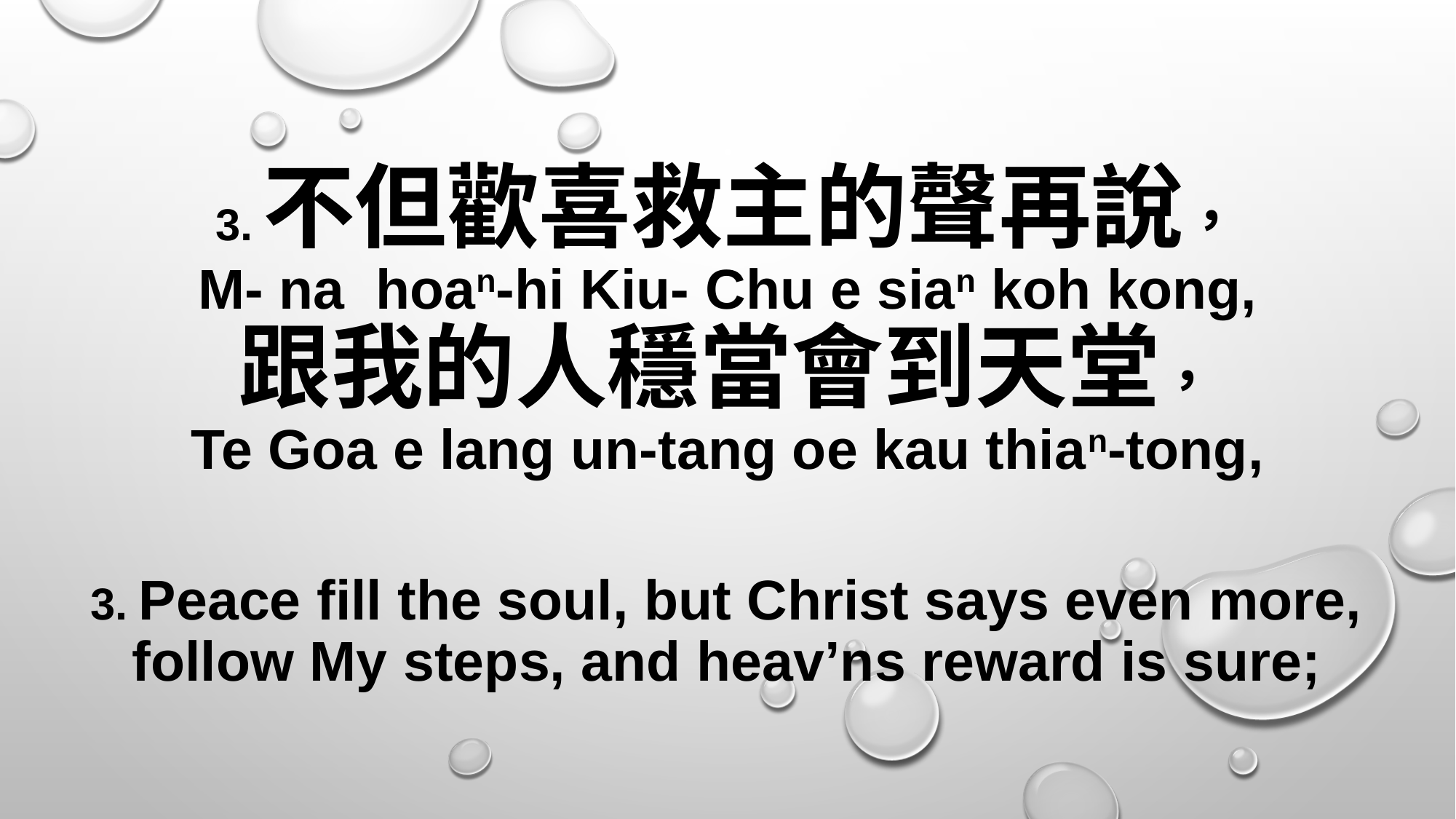

# 3.不但歡喜救主的聲再說， M- na  hoan-hi Kiu- Chu e sian koh kong, 跟我的人穩當會到天堂， Te Goa e lang un-tang oe kau thian-tong, 3. Peace fill the soul, but Christ says even more, follow My steps, and heav’ns reward is sure;